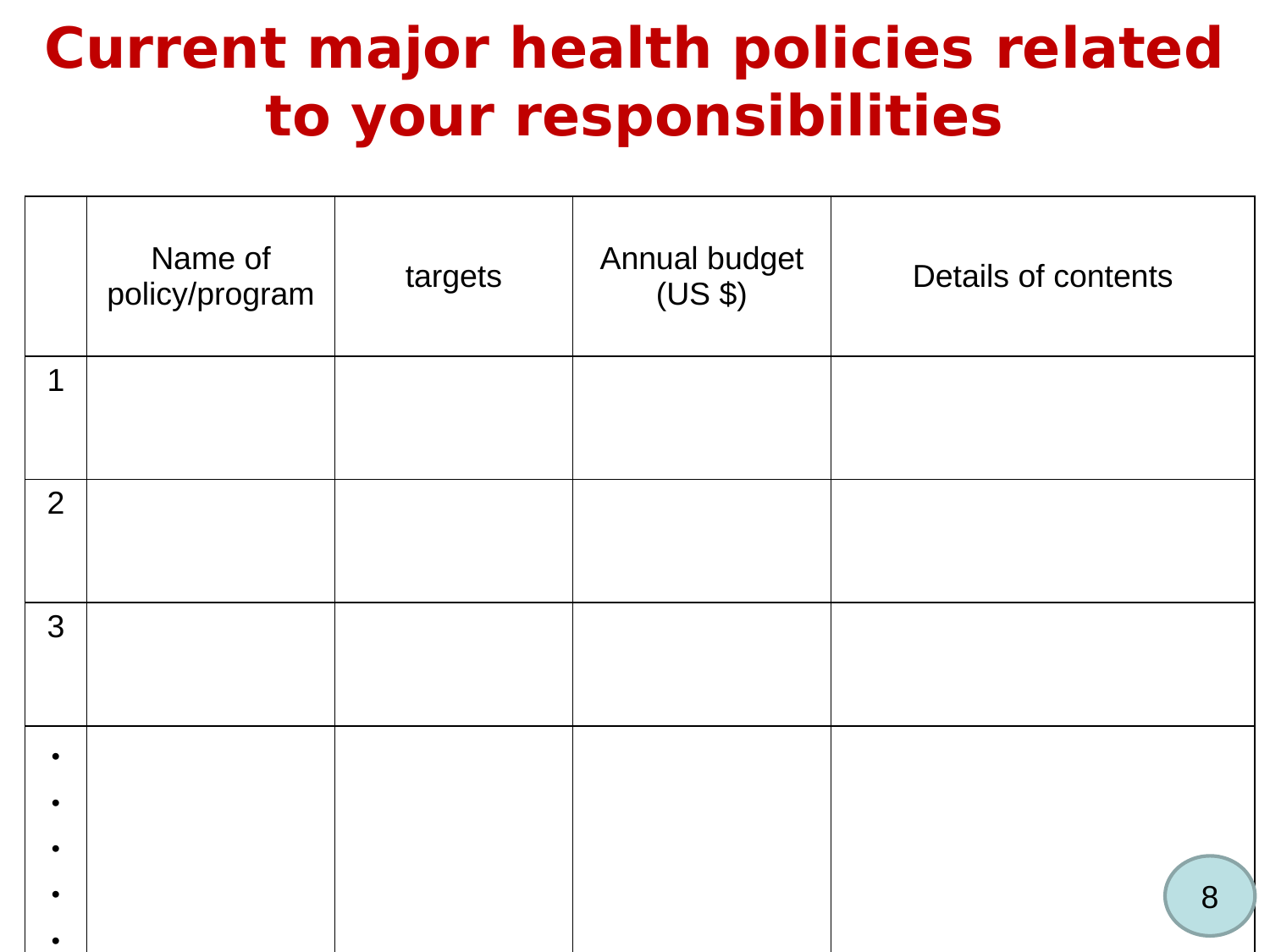

# Current major health policies related to your responsibilities
|  | Name of policy/program | targets | Annual budget (US $) | Details of contents |
| --- | --- | --- | --- | --- |
| 1 |  |  |  |  |
| 2 |  |  |  |  |
| 3 |  |  |  |  |
| ・・・・・ |  |  |  |  |
8